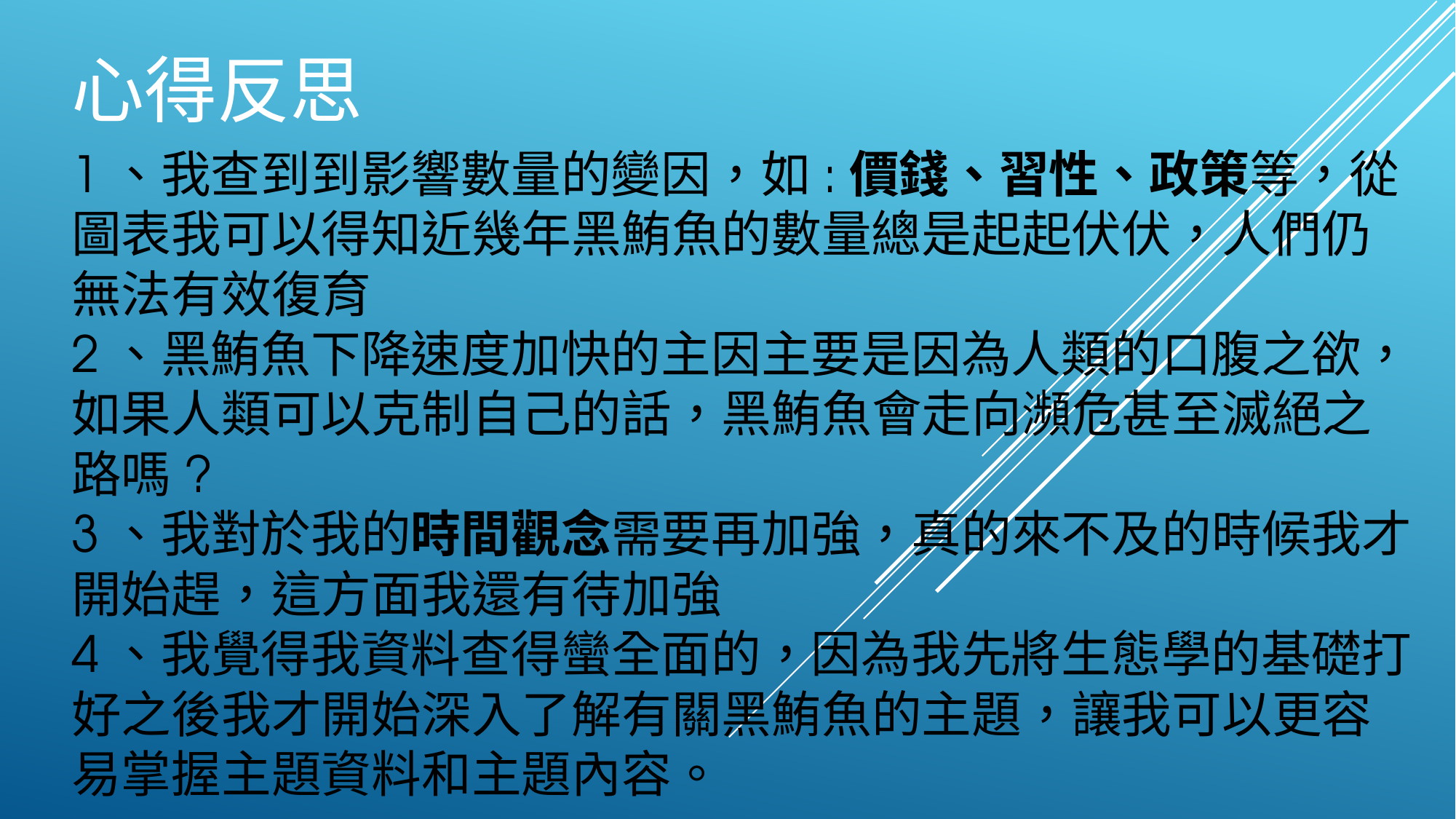

# 心得反思
1、我查到到影響數量的變因，如:價錢、習性、政策等，從圖表我可以得知近幾年黑鮪魚的數量總是起起伏伏，人們仍無法有效復育
2、黑鮪魚下降速度加快的主因主要是因為人類的口腹之欲，如果人類可以克制自己的話，黑鮪魚會走向瀕危甚至滅絕之路嗎?
3、我對於我的時間觀念需要再加強，真的來不及的時候我才開始趕，這方面我還有待加強
4、我覺得我資料查得蠻全面的，因為我先將生態學的基礎打好之後我才開始深入了解有關黑鮪魚的主題，讓我可以更容易掌握主題資料和主題內容。